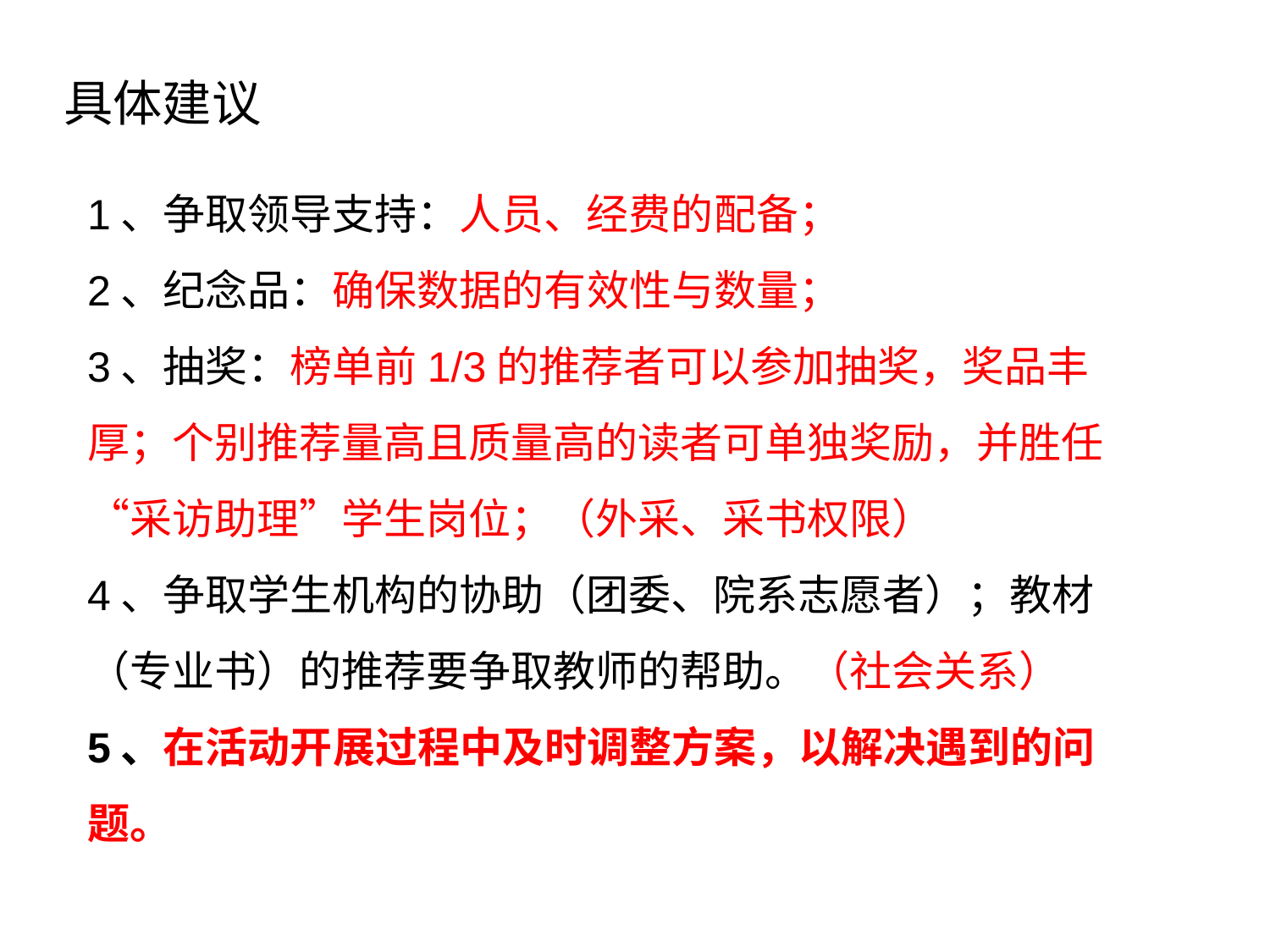

具体建议
1、争取领导支持：人员、经费的配备；
2、纪念品：确保数据的有效性与数量；
3、抽奖：榜单前1/3的推荐者可以参加抽奖，奖品丰厚；个别推荐量高且质量高的读者可单独奖励，并胜任“采访助理”学生岗位；（外采、采书权限）
4、争取学生机构的协助（团委、院系志愿者）；教材（专业书）的推荐要争取教师的帮助。（社会关系）
5、在活动开展过程中及时调整方案，以解决遇到的问题。